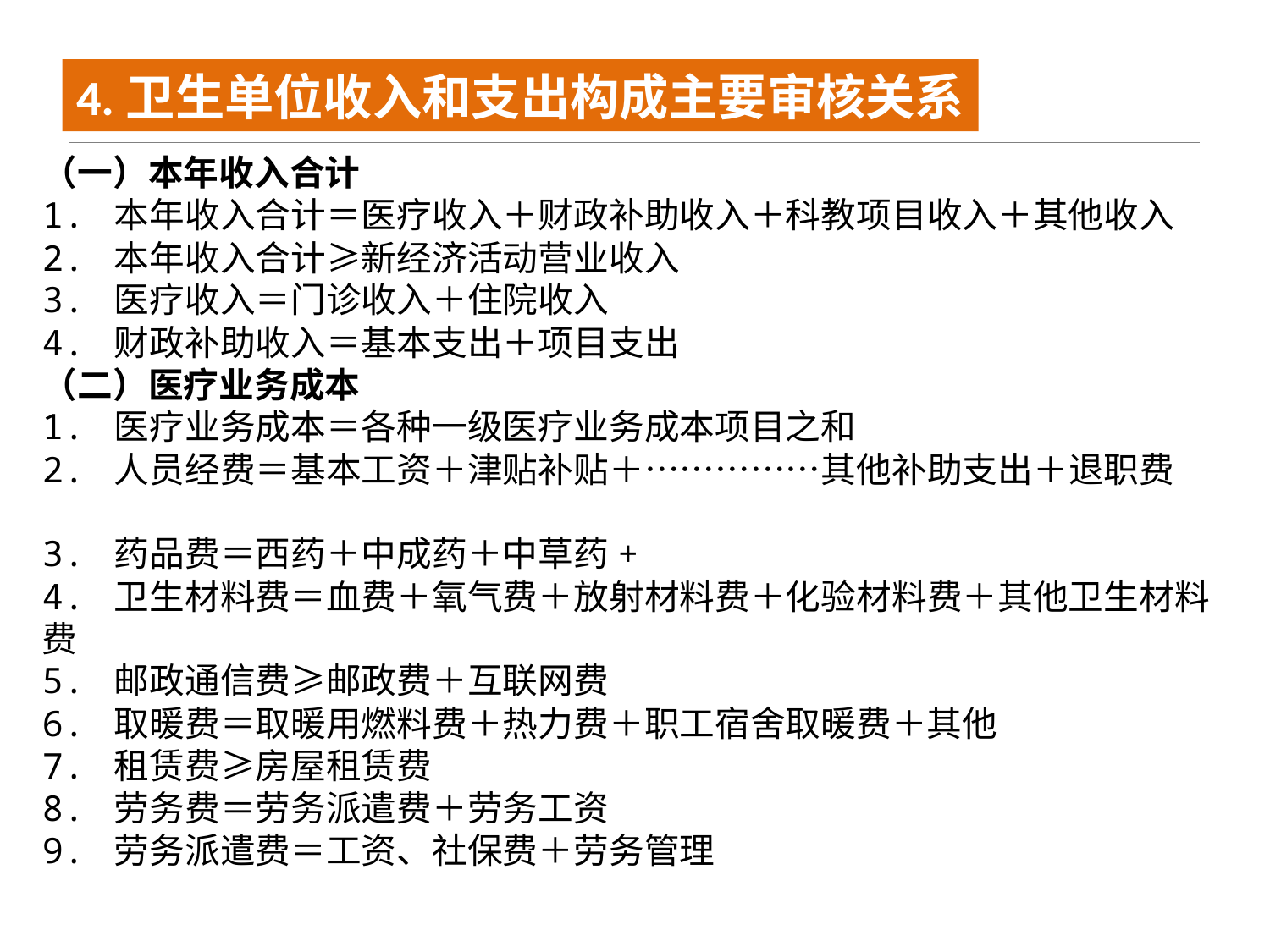

4.卫生单位收入和支出构成主要审核关系
（一）本年收入合计
1. 本年收入合计＝医疗收入＋财政补助收入＋科教项目收入＋其他收入
2. 本年收入合计≥新经济活动营业收入
3. 医疗收入＝门诊收入＋住院收入
4. 财政补助收入＝基本支出＋项目支出
（二）医疗业务成本
1. 医疗业务成本＝各种一级医疗业务成本项目之和
2. 人员经费＝基本工资＋津贴补贴＋……………其他补助支出＋退职费
3. 药品费＝西药＋中成药＋中草药+
4. 卫生材料费＝血费＋氧气费＋放射材料费＋化验材料费＋其他卫生材料费
5. 邮政通信费≥邮政费＋互联网费
6. 取暖费＝取暖用燃料费＋热力费＋职工宿舍取暖费＋其他
7. 租赁费≥房屋租赁费
8. 劳务费＝劳务派遣费＋劳务工资
9. 劳务派遣费＝工资、社保费＋劳务管理